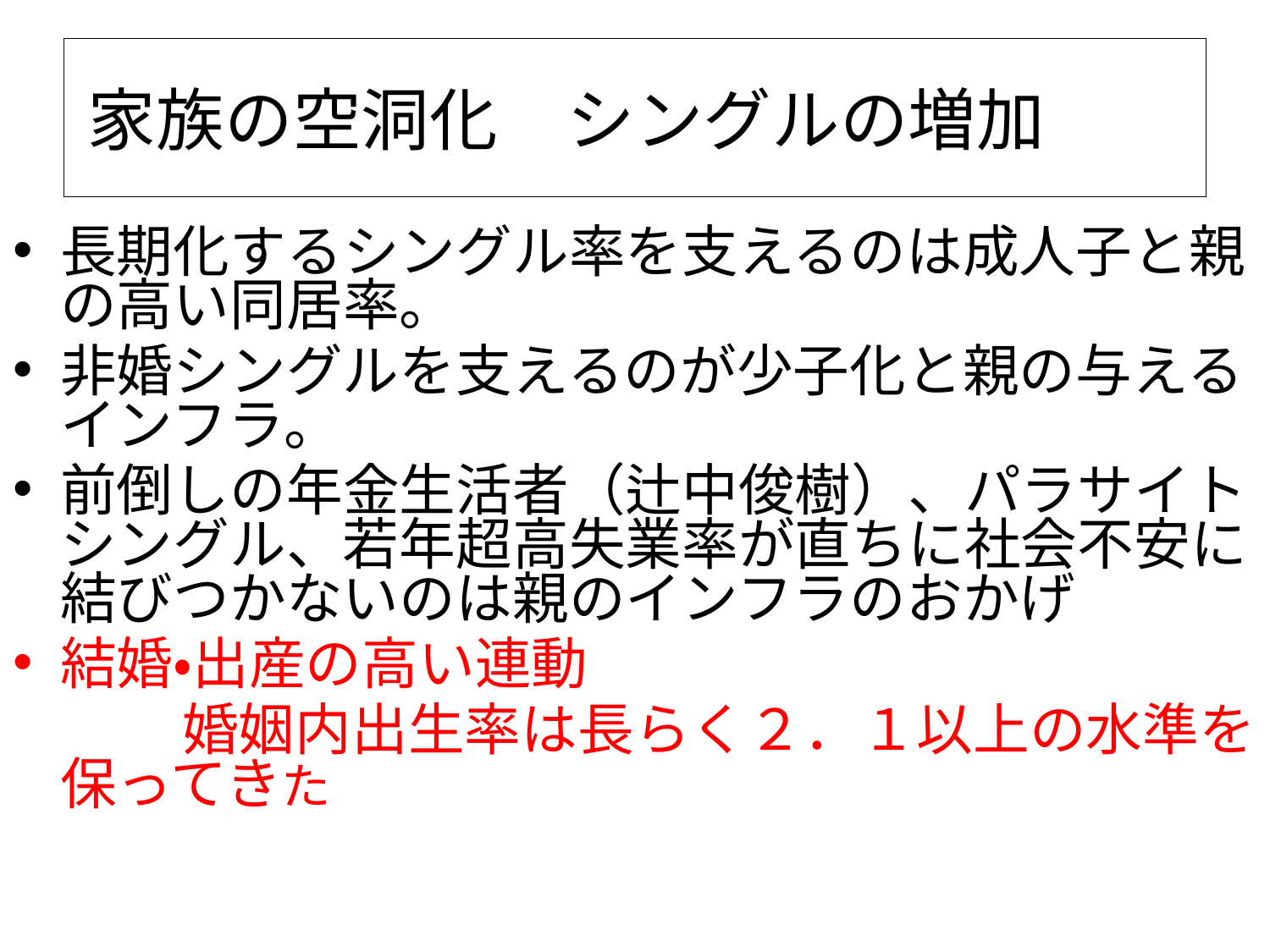

# 家族の空洞化　シングルの増加
長期化するシングル率を支えるのは成人子と親の高い同居率。
非婚シングルを支えるのが少子化と親の与えるインフラ。
前倒しの年金生活者（辻中俊樹）、パラサイトシングル、若年超高失業率が直ちに社会不安に結びつかないのは親のインフラのおかげ
結婚・出産の高い連動
　　　婚姻内出生率は長らく２．１以上の水準を保ってきた